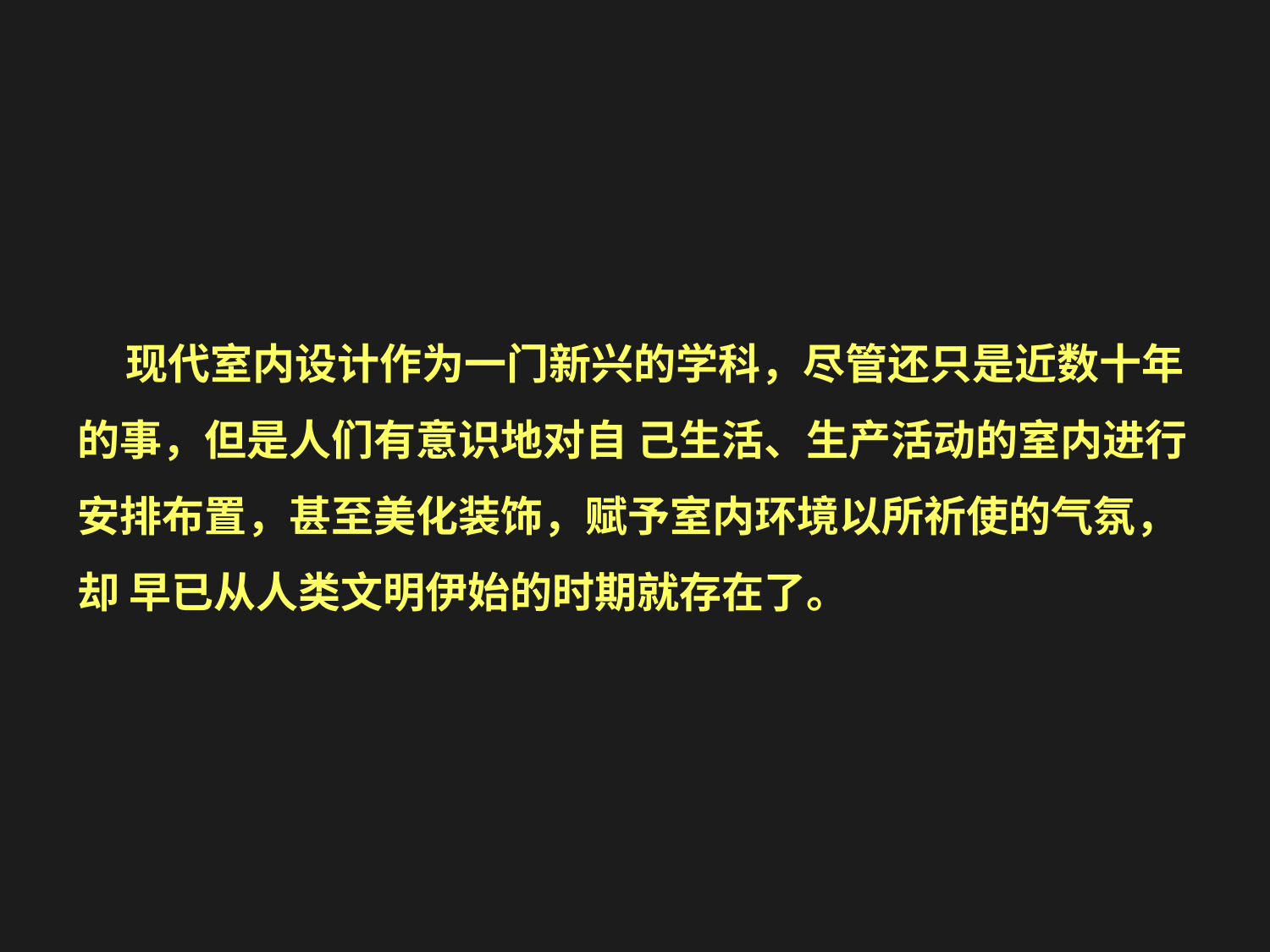

现代室内设计作为一门新兴的学科，尽管还只是近数十年的事，但是人们有意识地对自 己生活、生产活动的室内进行安排布置，甚至美化装饰，赋予室内环境以所祈使的气氛，却 早已从人类文明伊始的时期就存在了。